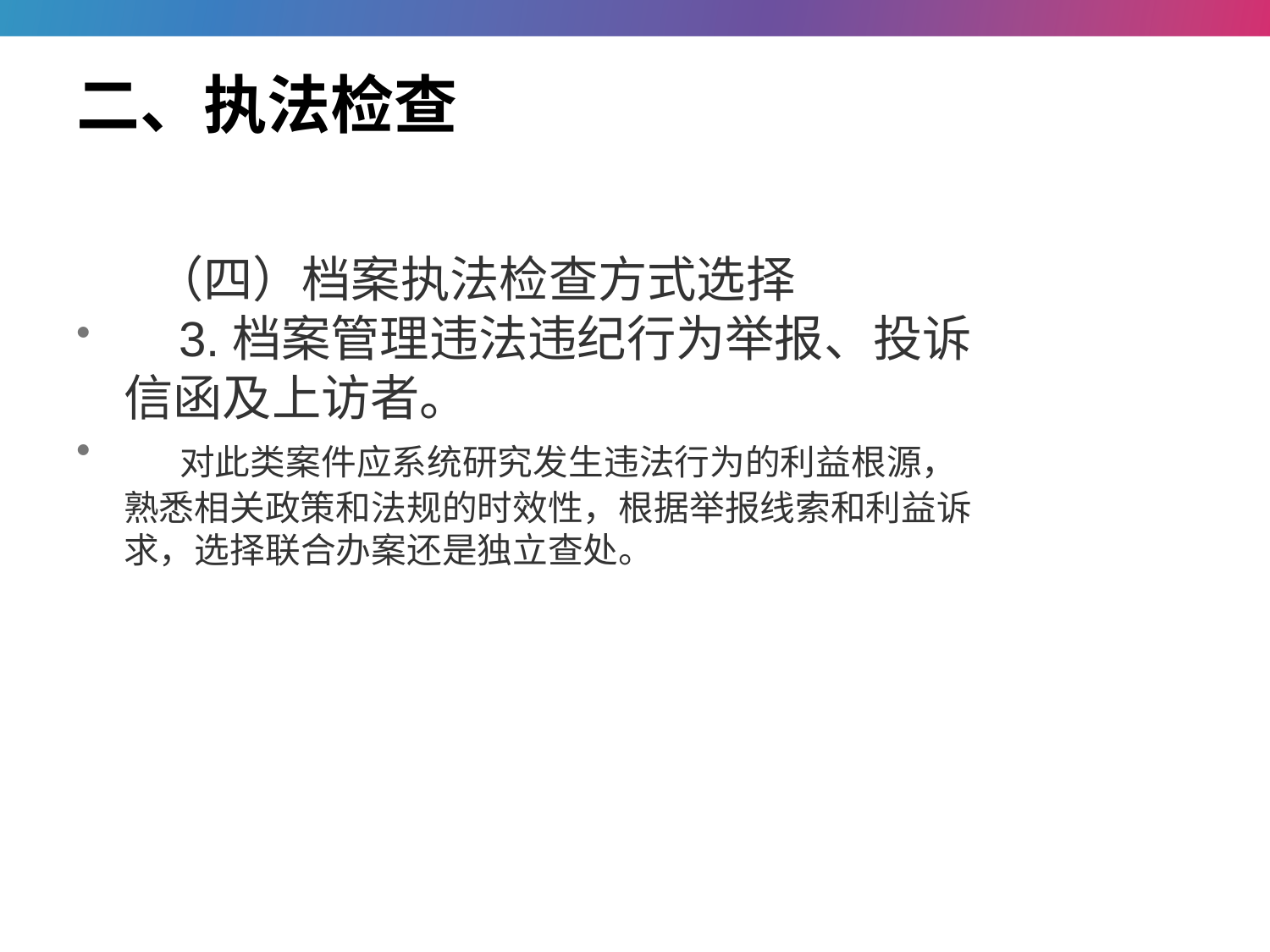

# 二、执法检查
      （四）档案执法检查方式选择
    3.档案管理违法违纪行为举报、投诉信函及上访者。
    对此类案件应系统研究发生违法行为的利益根源，熟悉相关政策和法规的时效性，根据举报线索和利益诉求，选择联合办案还是独立查处。